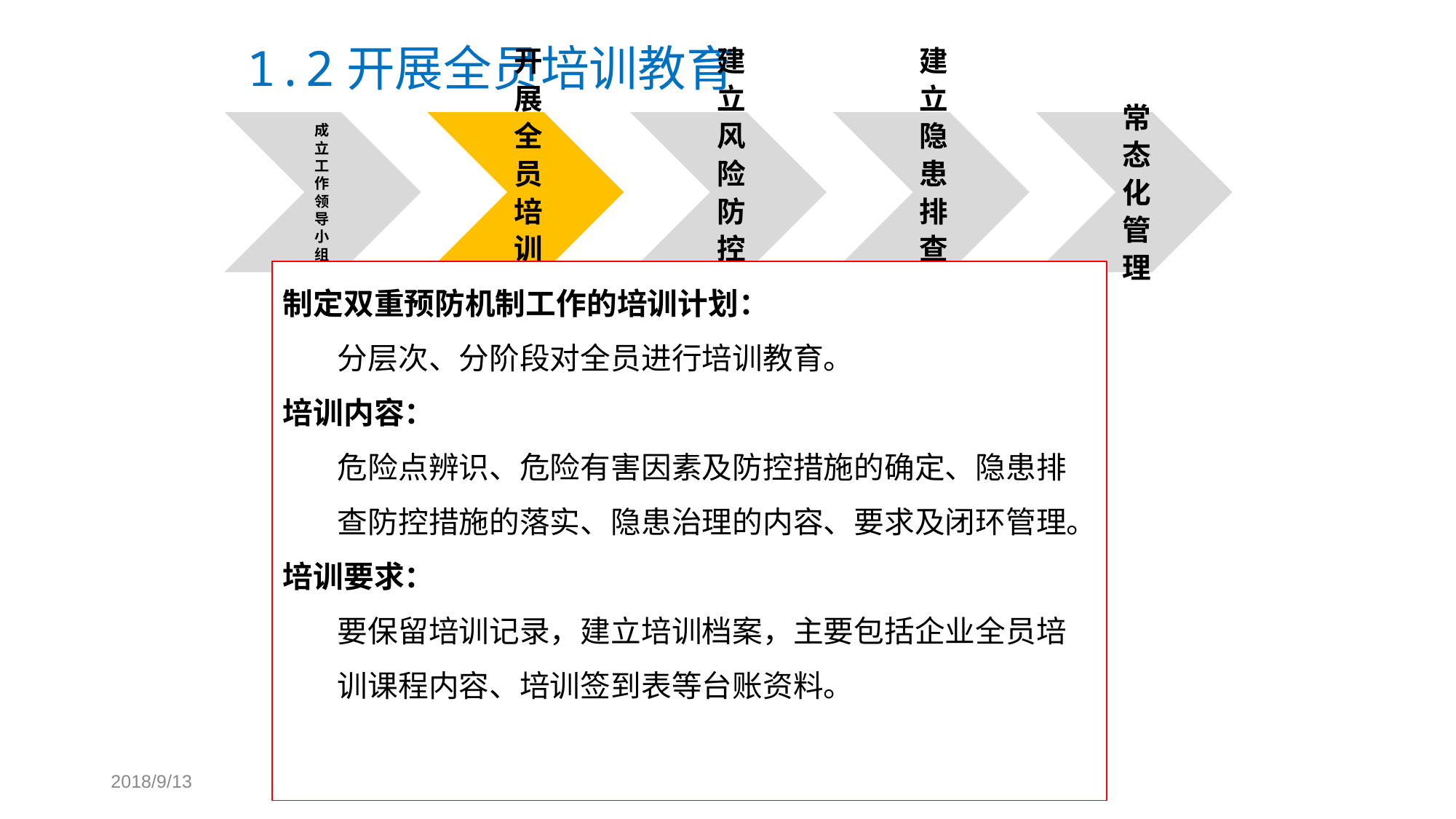

# 1.2开展全员培训教育
成立工作领导小组
开展全员培训教育
建立隐患排查体系
常态化管理
制定双重预防机制工作的培训计划：
分层次、分阶段对全员进行培训教育。
培训内容：
危险点辨识、危险有害因素及防控措施的确定、隐患排查防控措施的落实、隐患治理的内容、要求及闭环管理。
培训要求：
要保留培训记录，建立培训档案，主要包括企业全员培训课程内容、培训签到表等台账资料。
2018/9/13